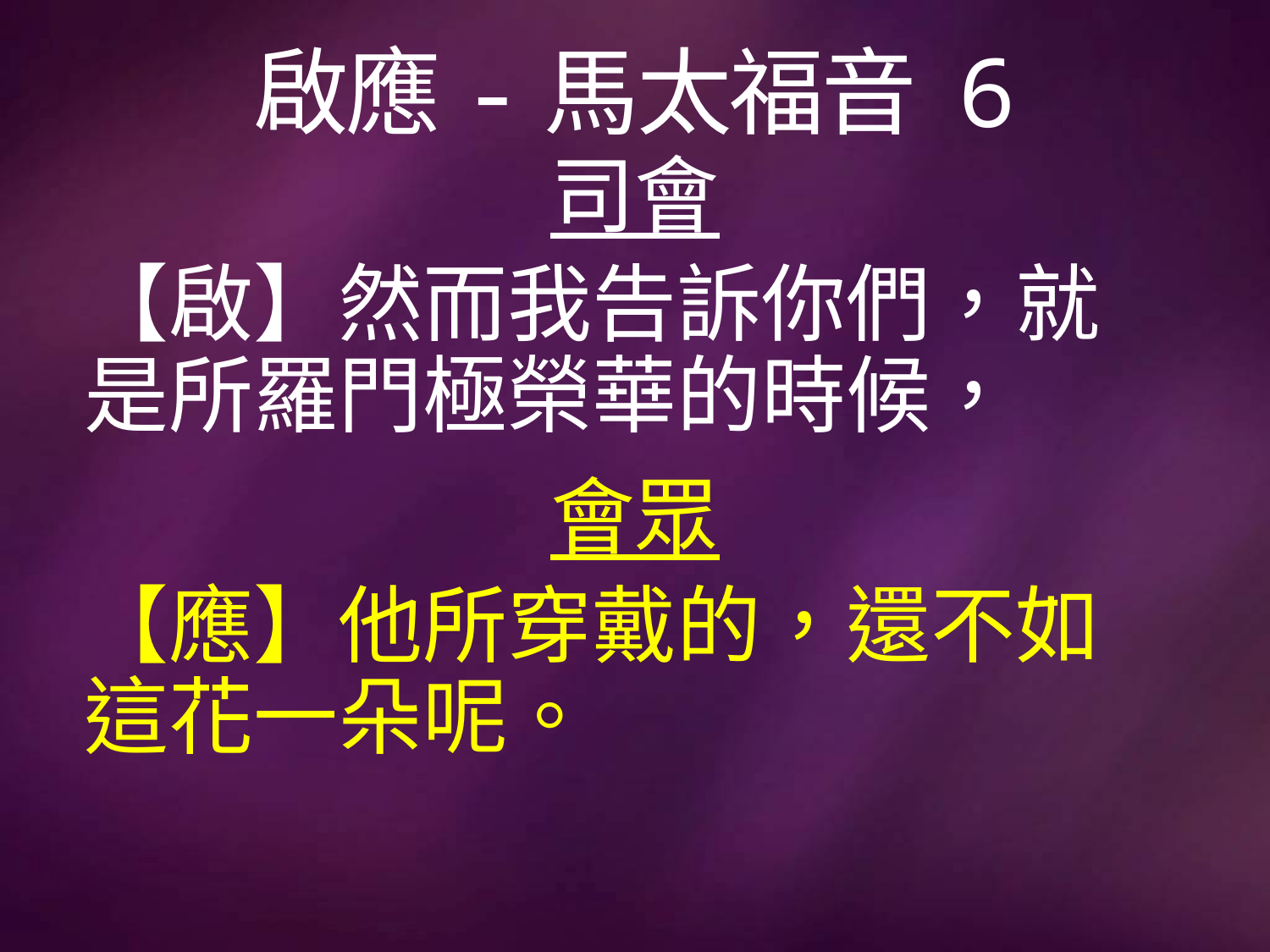

# 啟應-馬太福音 6
司會
【啟】然而我告訴你們，就是所羅門極榮華的時候，

會眾
【應】他所穿戴的，還不如這花一朵呢。